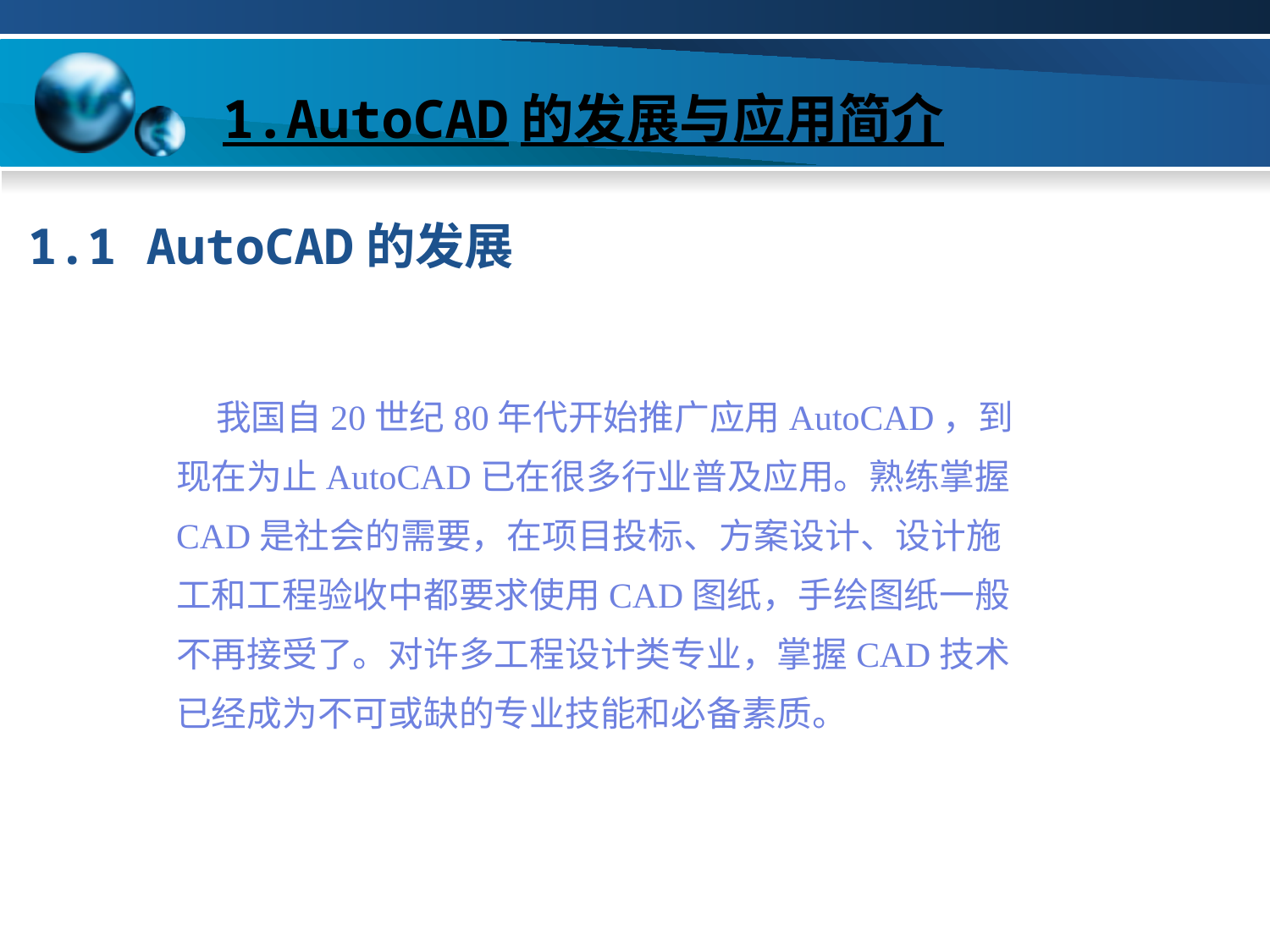

# 1.AutoCAD的发展与应用简介
1.1 AutoCAD的发展
    我国自20世纪80年代开始推广应用AutoCAD，到现在为止AutoCAD已在很多行业普及应用。熟练掌握CAD是社会的需要，在项目投标、方案设计、设计施工和工程验收中都要求使用CAD图纸，手绘图纸一般不再接受了。对许多工程设计类专业，掌握CAD技术已经成为不可或缺的专业技能和必备素质。